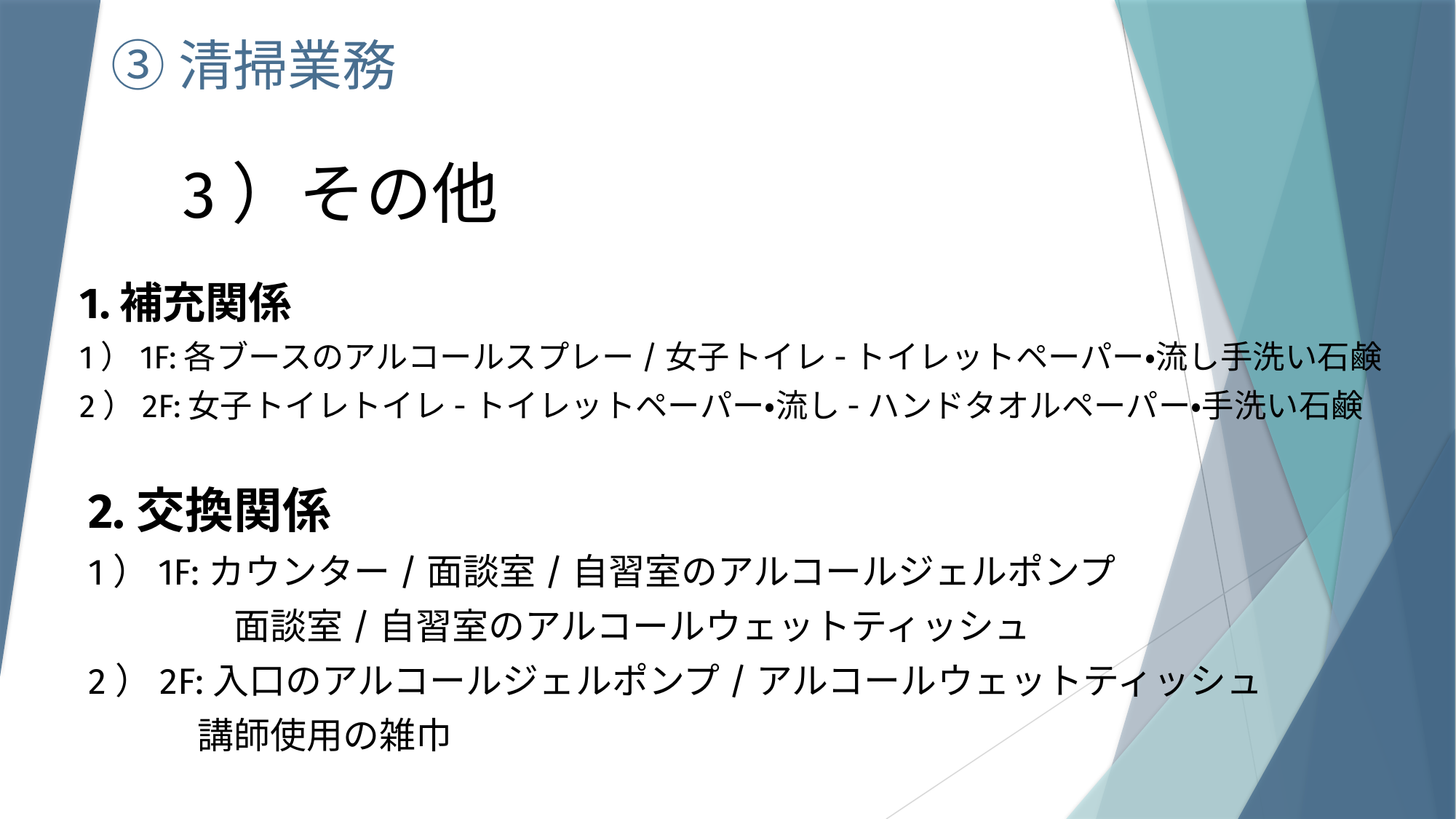

③清掃業務
3）その他
1.補充関係
1）1F:各ブースのアルコールスプレー/女子トイレ-トイレットペーパー・流し手洗い石鹸
2）2F:女子トイレトイレ-トイレットペーパー・流し-ハンドタオルペーパー・手洗い石鹸
2.交換関係
1）1F:カウンター/面談室/自習室のアルコールジェルポンプ
　　　　面談室/自習室のアルコールウェットティッシュ
2）2F:入口のアルコールジェルポンプ/アルコールウェットティッシュ
　　　講師使用の雑巾